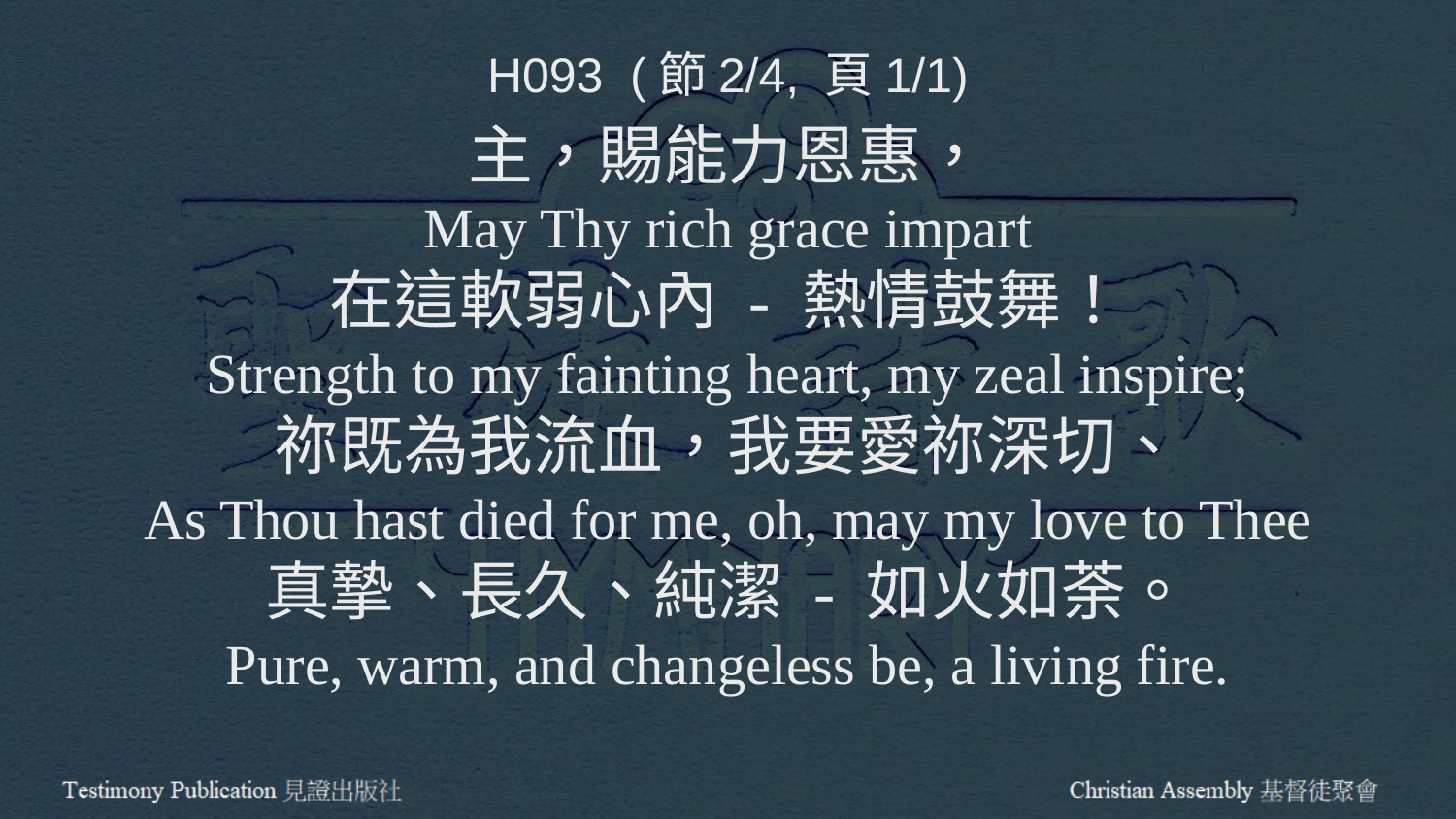

H093  (節2/4, 頁1/1)
主，賜能力恩惠，
May Thy rich grace impart
在這軟弱心內 - 熱情鼓舞！
Strength to my fainting heart, my zeal inspire;
祢既為我流血，我要愛祢深切、
As Thou hast died for me, oh, may my love to Thee
真摯、長久、純潔 - 如火如荼。
Pure, warm, and changeless be, a living fire.